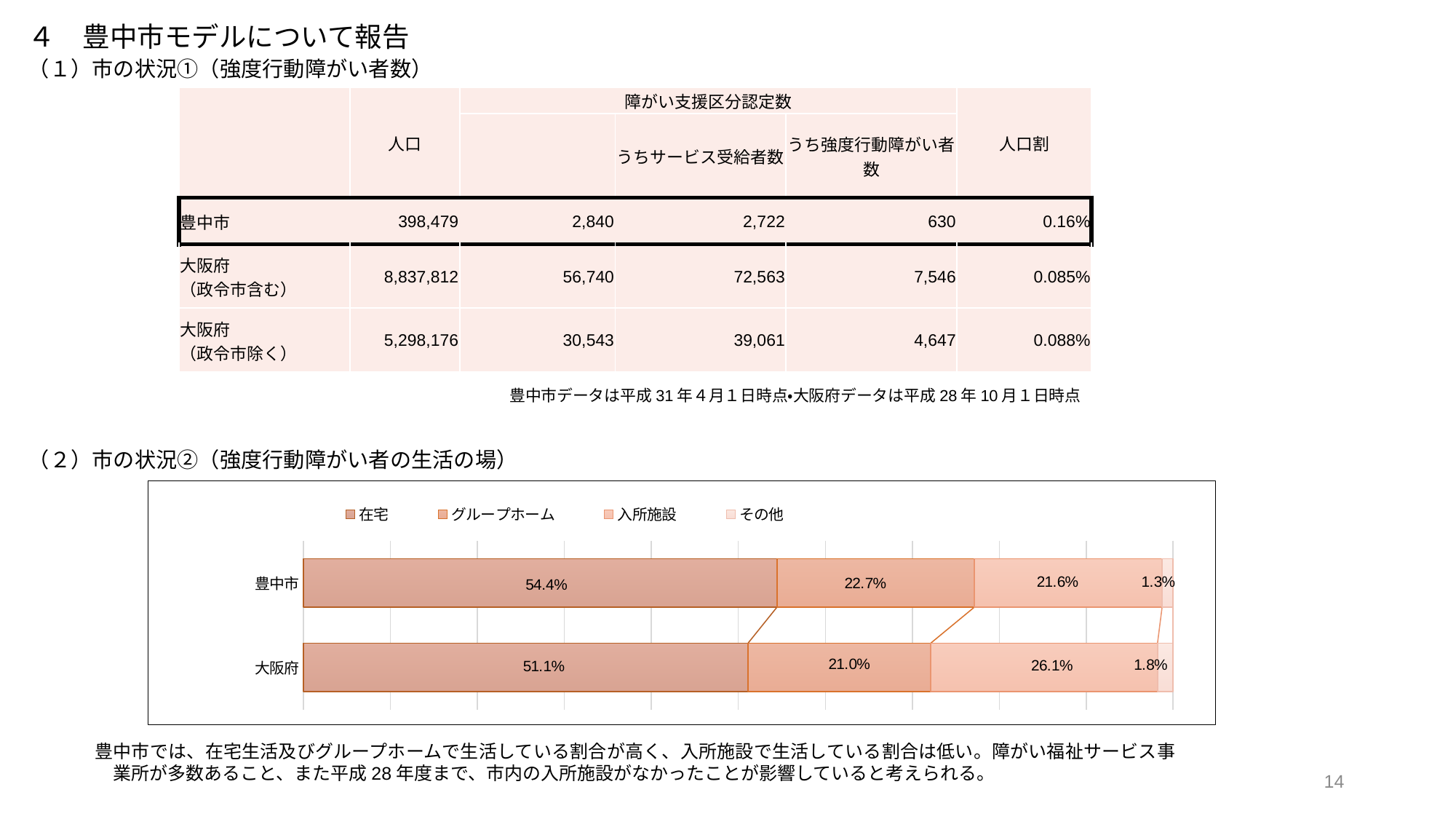

４　豊中市モデルについて報告
（１）市の状況①（強度行動障がい者数）
|  | 人口 | 障がい支援区分認定数 |  |  | 人口割 |
| --- | --- | --- | --- | --- | --- |
|  |  |  | うちサービス受給者数 | うち強度行動障がい者数 |  |
| 豊中市 | 398,479 | 2,840 | 2,722 | 630 | 0.16% |
| 大阪府 （政令市含む） | 8,837,812 | 56,740 | 72,563 | 7,546 | 0.085% |
| 大阪府 （政令市除く） | 5,298,176 | 30,543 | 39,061 | 4,647 | 0.088% |
豊中市データは平成31年４月１日時点・大阪府データは平成28年10月１日時点
（２）市の状況②（強度行動障がい者の生活の場）

### Chart

| Category | 在宅 | グループホーム | 入所施設 | その他 |
|---|---|---|---|---|
| 大阪府 | 0.511 | 0.21 | 0.261 | 0.018 |
| 豊中市 | 0.5444444444444444 | 0.22698412698412698 | 0.21587301587301588 | 0.012698412698412698 |
豊中市では、在宅生活及びグループホームで生活している割合が高く、入所施設で生活している割合は低い。障がい福祉サービス事業所が多数あること、また平成28年度まで、市内の入所施設がなかったことが影響していると考えられる。
14